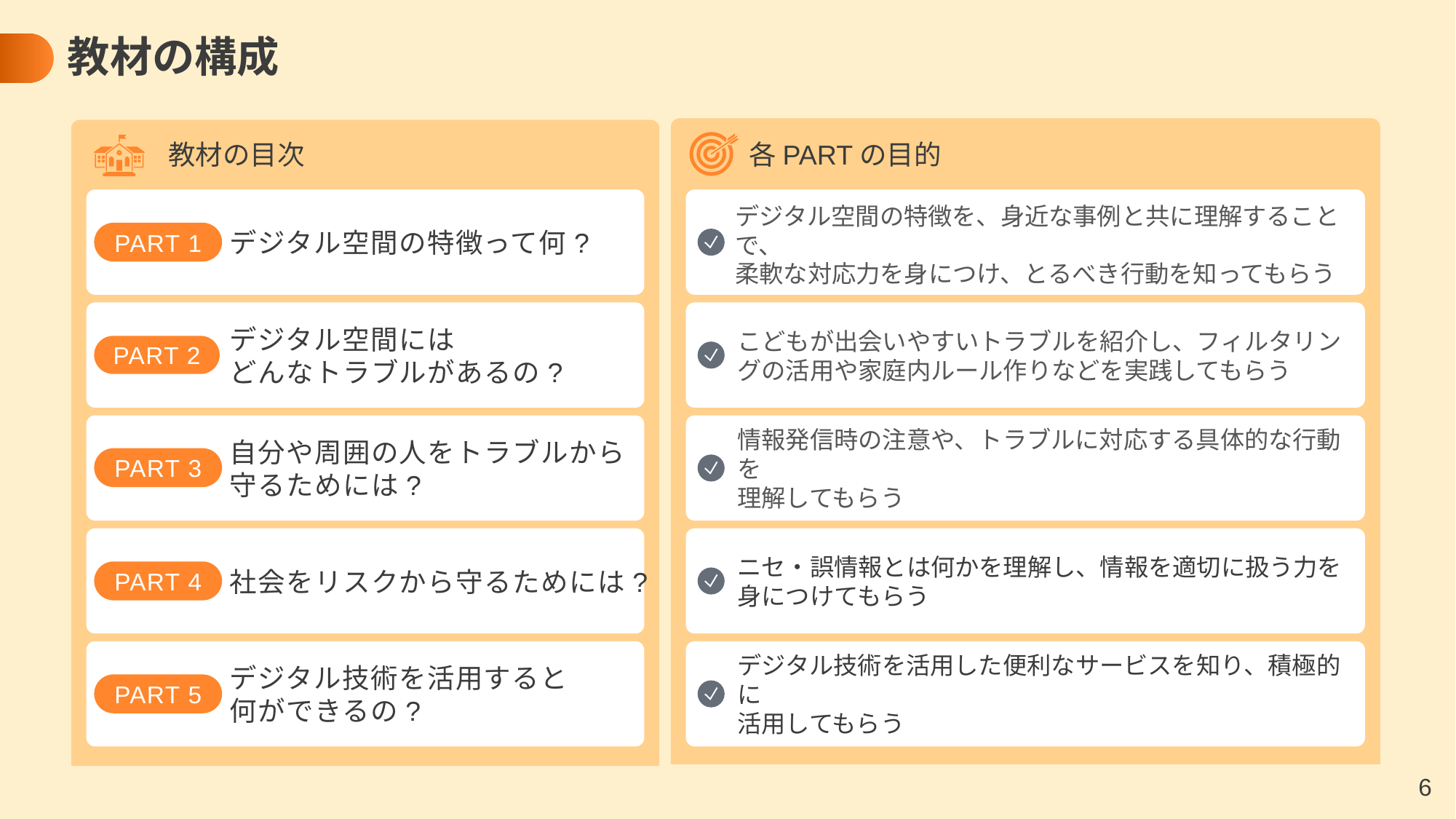

# 教材の構成

教材の目次
各PARTの目的

デジタル空間の特徴を、身近な事例と共に理解することで、
柔軟な対応力を身につけ、とるべき行動を知ってもらう
デジタル空間の特徴って何?
PART 1

こどもが出会いやすいトラブルを紹介し、フィルタリングの活用や家庭内ルール作りなどを実践してもらう
デジタル空間には
どんなトラブルがあるの?
PART 2

情報発信時の注意や、トラブルに対応する具体的な行動を
理解してもらう
自分や周囲の人をトラブルから
守るためには?
PART 3

ニセ・誤情報とは何かを理解し、情報を適切に扱う力を
身につけてもらう
社会をリスクから守るためには?
PART 4

デジタル技術を活用した便利なサービスを知り、積極的に
活用してもらう
デジタル技術を活用すると
何ができるの?
PART 5

6